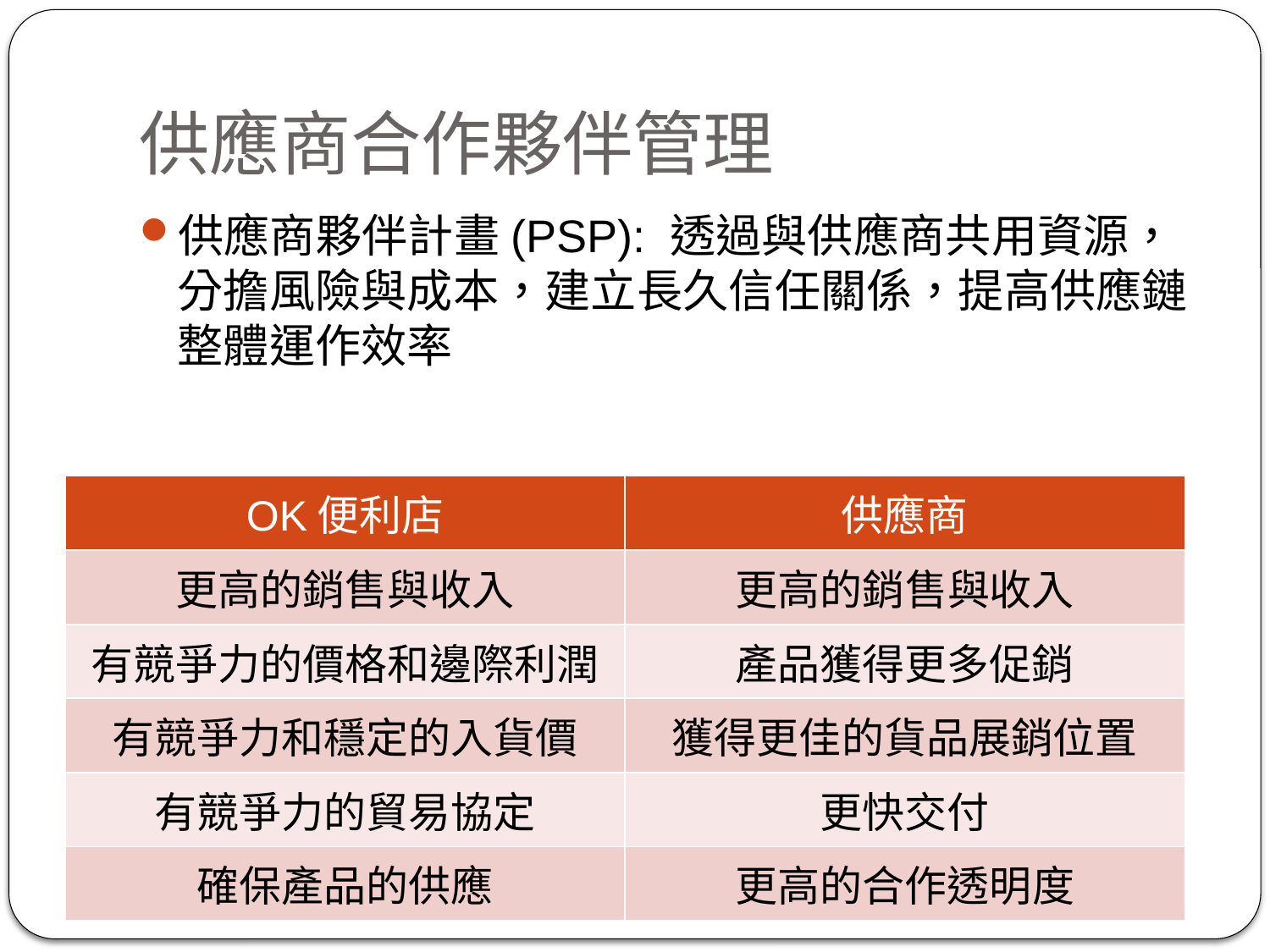

# 供應商合作夥伴管理
供應商夥伴計畫(PSP): 透過與供應商共用資源，分擔風險與成本，建立長久信任關係，提高供應鏈整體運作效率

| OK便利店 | 供應商 |
| --- | --- |
| 更高的銷售與收入 | 更高的銷售與收入 |
| 有競爭力的價格和邊際利潤 | 產品獲得更多促銷 |
| 有競爭力和穩定的入貨價 | 獲得更佳的貨品展銷位置 |
| 有競爭力的貿易協定 | 更快交付 |
| 確保產品的供應 | 更高的合作透明度 |